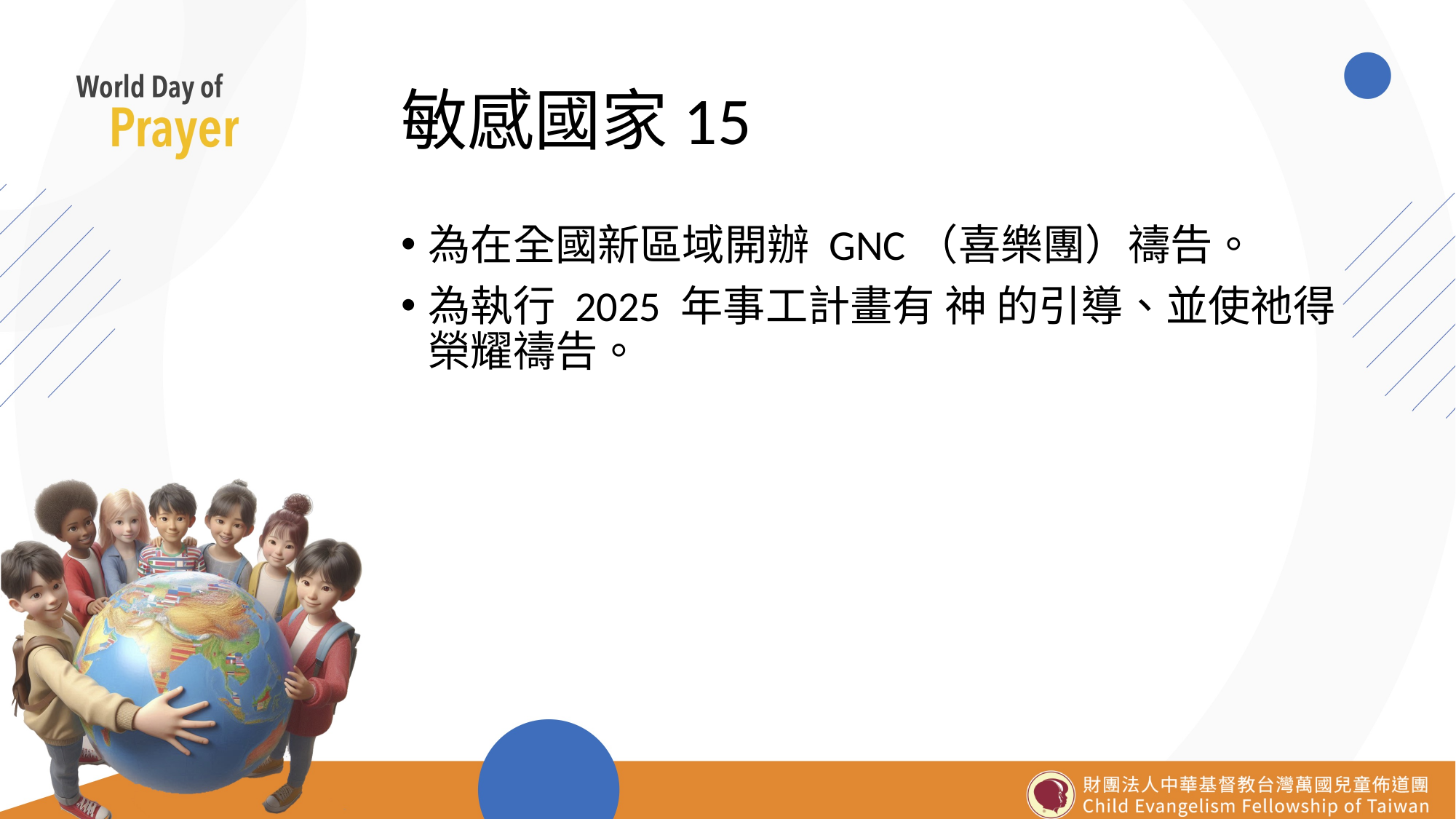

# 敏感國家15
為在全國新區域開辦 GNC（喜樂團）禱告。
為執行 2025 年事工計畫有 神 的引導、並使祂得榮耀禱告。